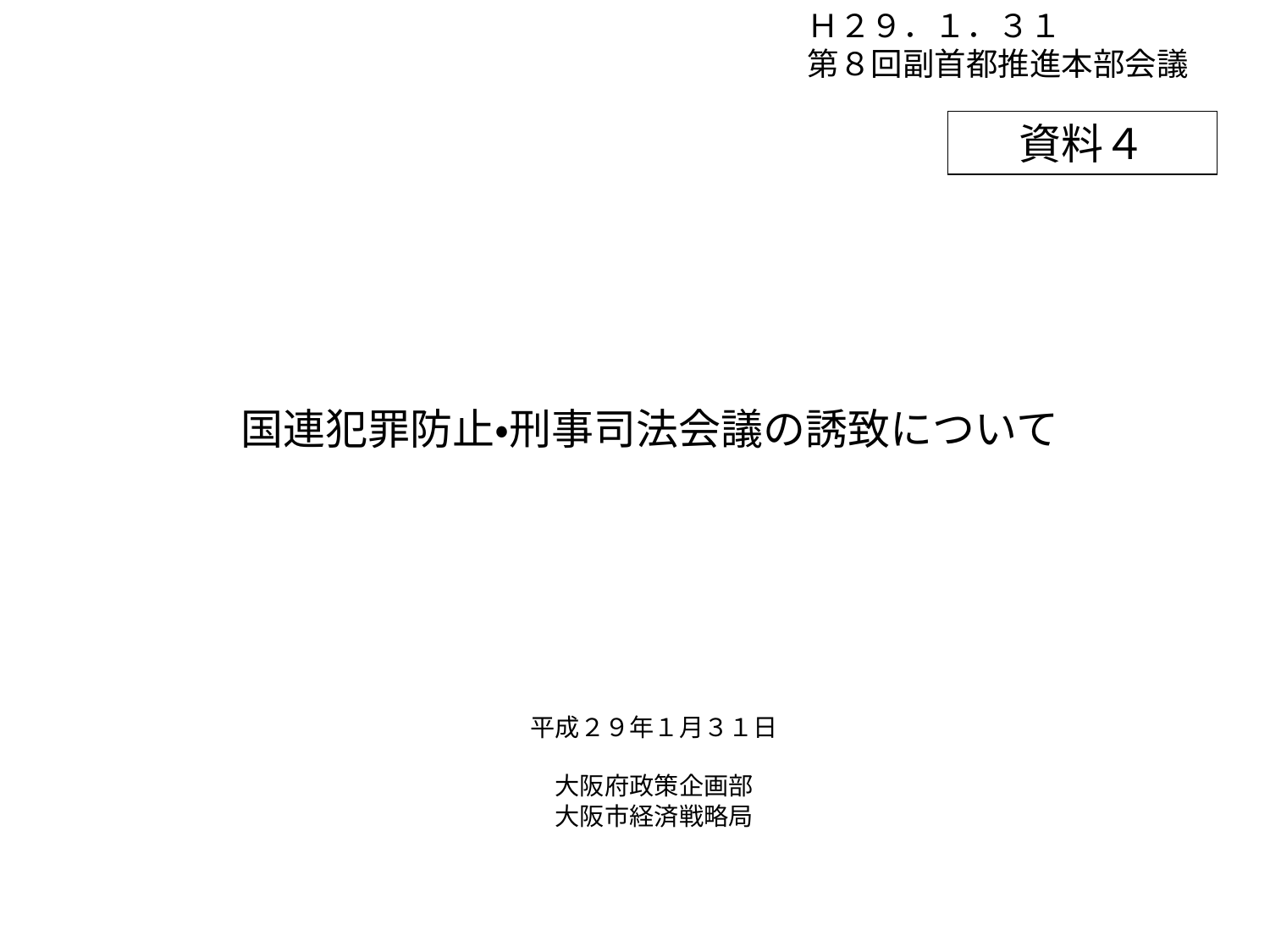

Ｈ２９．１．３１
第８回副首都推進本部会議
資料４
国連犯罪防止・刑事司法会議の誘致について
平成２９年１月３１日
大阪府政策企画部
大阪市経済戦略局